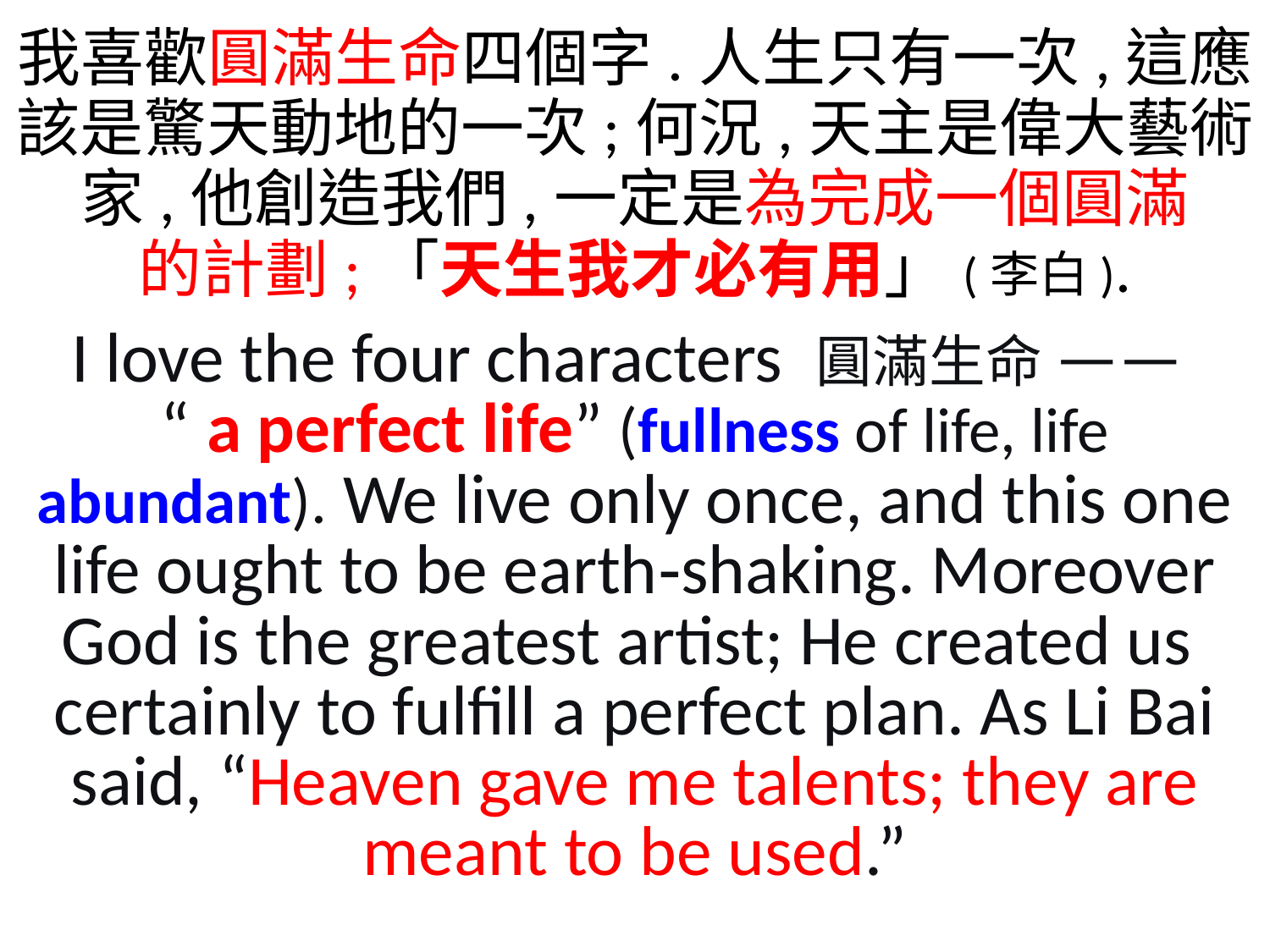

我喜歡圓滿生命四個字.人生只有一次,這應該是驚天動地的一次;何況,天主是偉大藝術家,他創造我們,一定是為完成一個圓滿
的計劃;「天生我才必有用」(李白).
I love the four characters 圓滿生命 ——
“a perfect life” (fullness of life, life abundant). We live only once, and this one life ought to be earth‑shaking. Moreover God is the greatest artist; He created us
certainly to fulfill a perfect plan. As Li Bai said, “Heaven gave me talents; they are meant to be used.”